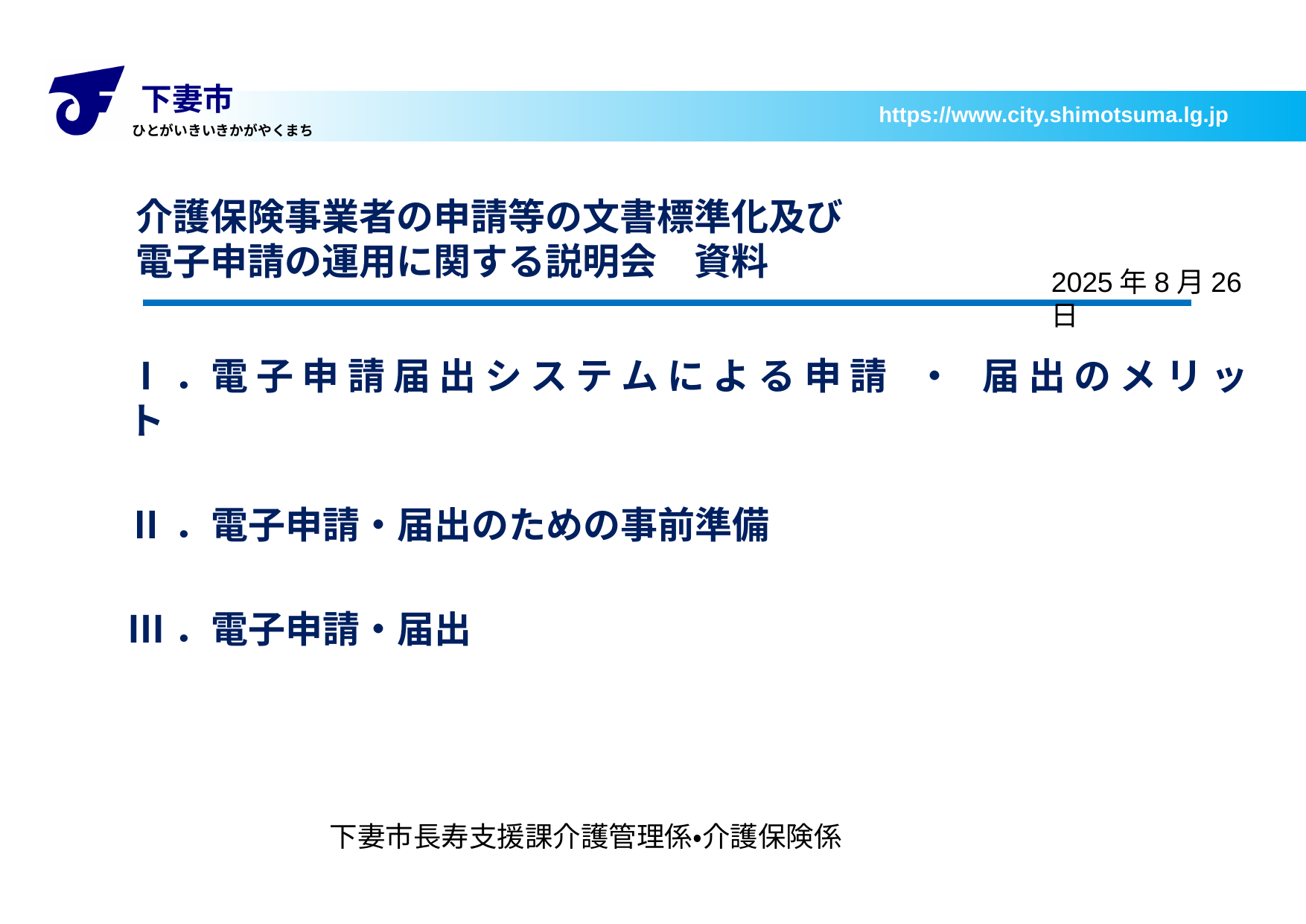

介護保険事業者の申請等の文書標準化及び
電子申請の運用に関する説明会　資料
2025年8月26日
Ⅰ．電 子 申 請 届 出 シ ス テ ム に よ る 申 請　・　届 出 の メ リ ッ ト

Ⅱ．電子申請・届出のための事前準備

Ⅲ．電子申請・届出
下妻市長寿支援課介護管理係・介護保険係